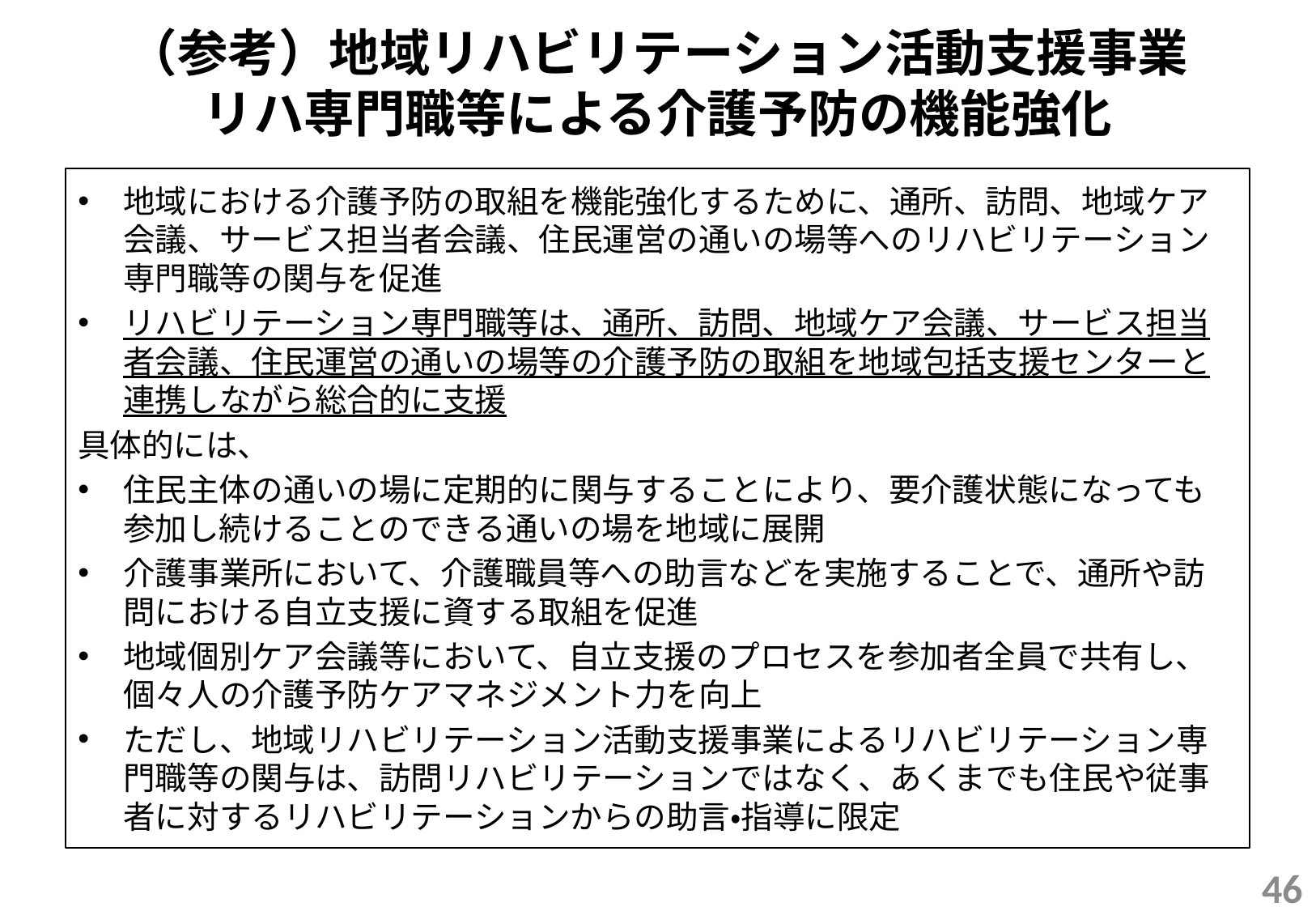

# （参考）地域リハビリテーション活動支援事業 リハ専門職等による介護予防の機能強化
地域における介護予防の取組を機能強化するために、通所、訪問、地域ケア会議、サービス担当者会議、住民運営の通いの場等へのリハビリテーション専門職等の関与を促進
リハビリテーション専門職等は、通所、訪問、地域ケア会議、サービス担当者会議、住民運営の通いの場等の介護予防の取組を地域包括支援センターと連携しながら総合的に支援
具体的には、
住民主体の通いの場に定期的に関与することにより、要介護状態になっても参加し続けることのできる通いの場を地域に展開
介護事業所において、介護職員等への助言などを実施することで、通所や訪問における自立支援に資する取組を促進
地域個別ケア会議等において、自立支援のプロセスを参加者全員で共有し、個々人の介護予防ケアマネジメント力を向上
ただし、地域リハビリテーション活動支援事業によるリハビリテーション専門職等の関与は、訪問リハビリテーションではなく、あくまでも住民や従事者に対するリハビリテーションからの助言・指導に限定
46